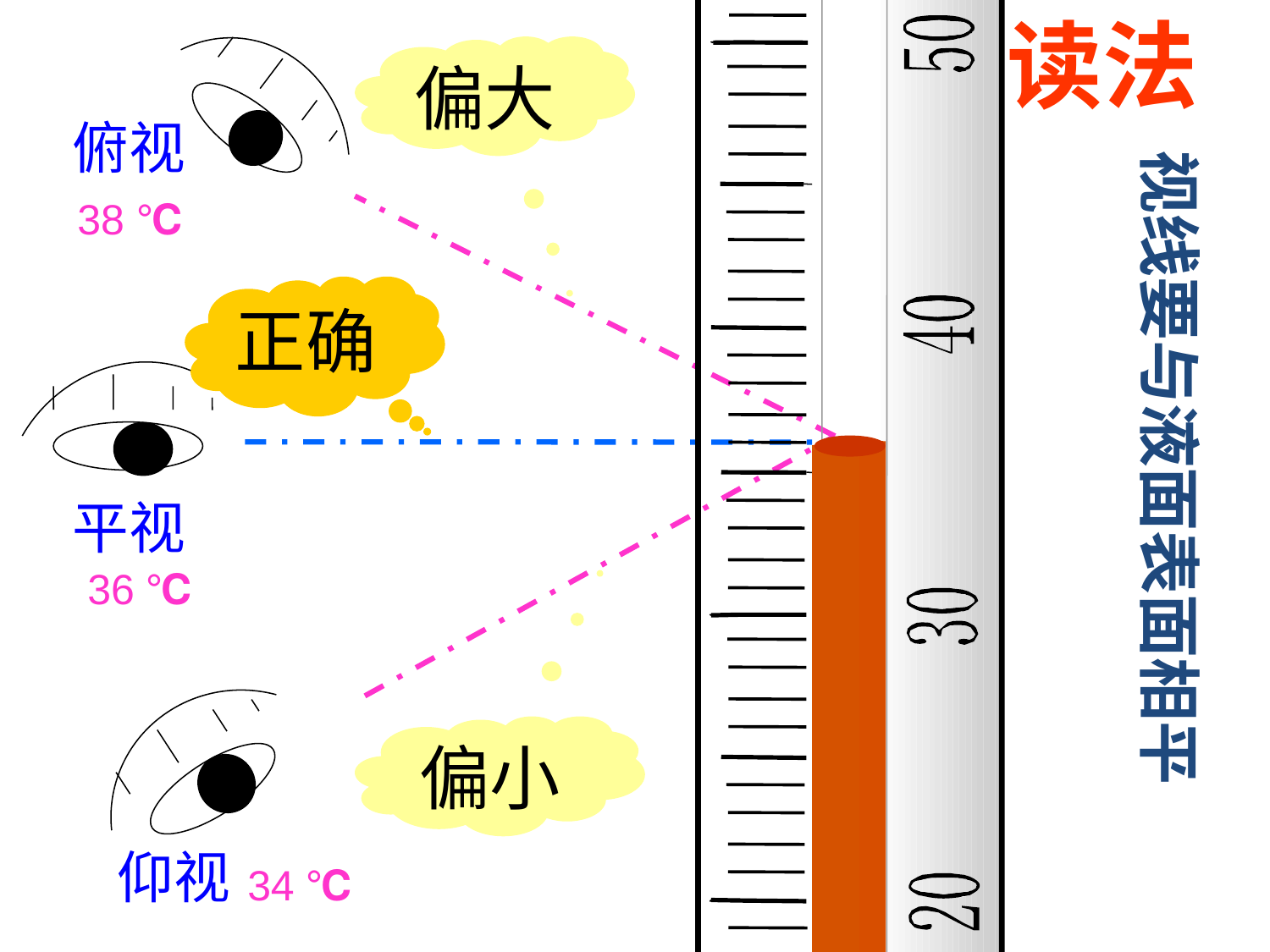

读法

偏大
俯视
视线要与液面表面相平

38 ℃

正确

平视
36 ℃

偏小
仰视
34 ℃